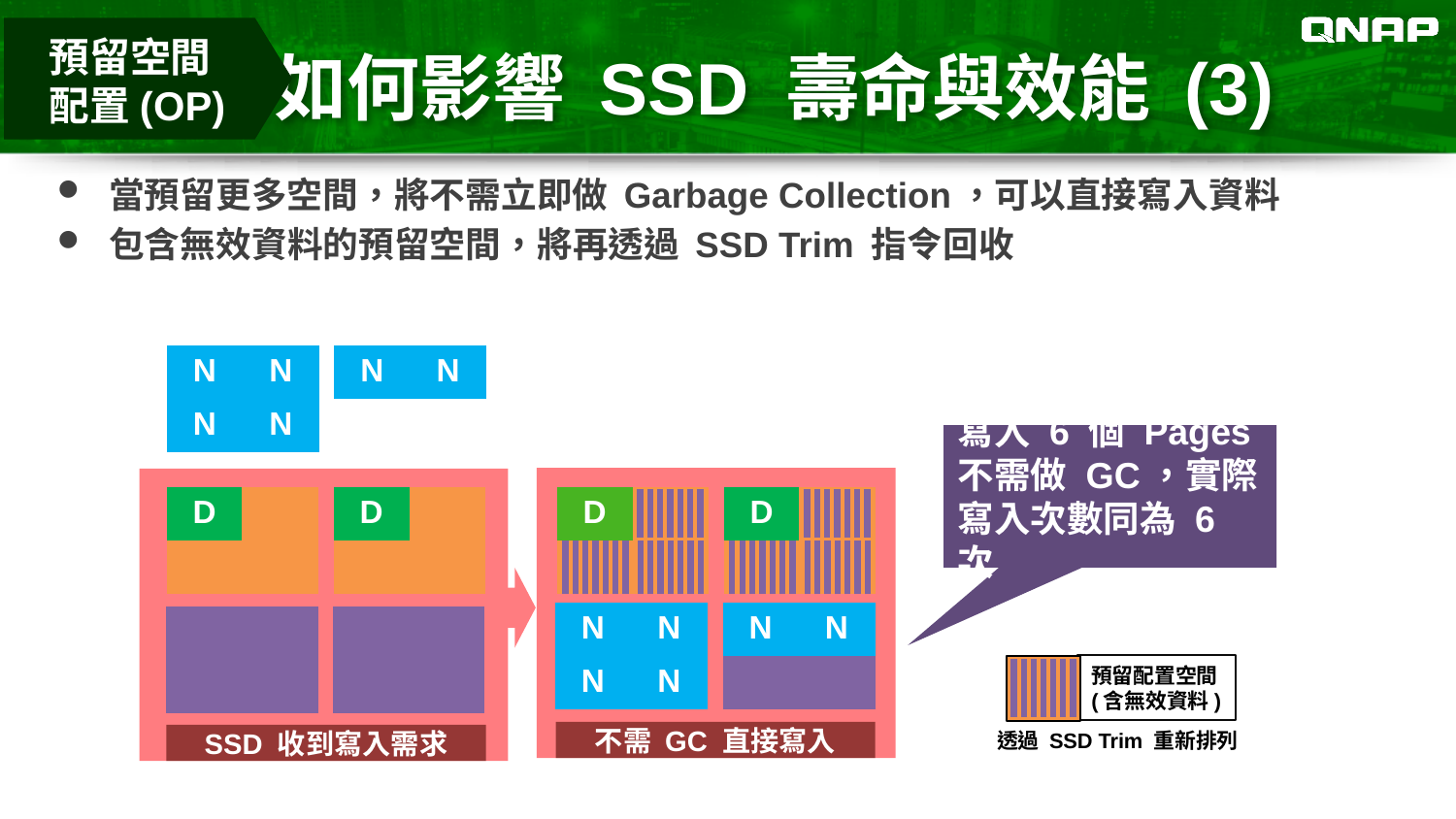

# 如何影響 SSD 壽命與效能 (3)

預留空間
配置(OP)
當預留更多空間，將不需立即做 Garbage Collection，可以直接寫入資料
包含無效資料的預留空間，將再透過 SSD Trim 指令回收
| N | N |
| --- | --- |
| N | N |
| N | N |
| --- | --- |
寫入 6 個 Pages 不需做 GC，實際寫入次數同為 6 次

不需 GC 直接寫入

| D |  |
| --- | --- |
|  |  |
| D |  |
| --- | --- |
|  |  |
| D |  |
| --- | --- |
|  |  |
| D |  |
| --- | --- |
|  |  |
|  |  |
| --- | --- |
|  |  |
|  |  |
| --- | --- |
|  |  |

| N | N |
| --- | --- |
| N | N |
| N | N |
| --- | --- |
|  |  |
預留配置空間
(含無效資料)

透過 SSD Trim 重新排列
SSD 收到寫入需求